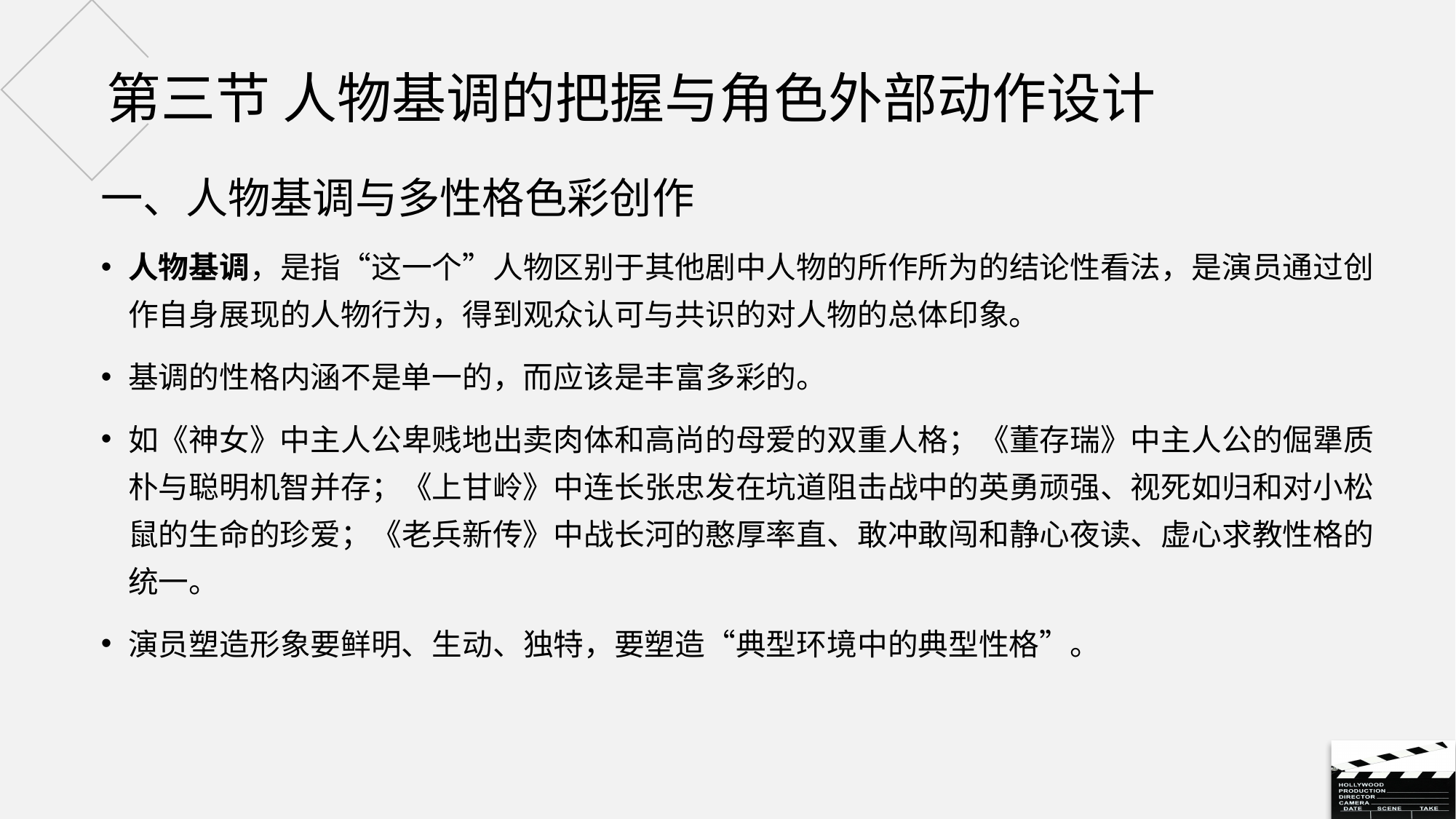

# 第三节 人物基调的把握与角色外部动作设计
一、人物基调与多性格色彩创作
人物基调，是指“这一个”人物区别于其他剧中人物的所作所为的结论性看法，是演员通过创作自身展现的人物行为，得到观众认可与共识的对人物的总体印象。
基调的性格内涵不是单一的，而应该是丰富多彩的。
如《神女》中主人公卑贱地出卖肉体和高尚的母爱的双重人格；《董存瑞》中主人公的倔犟质朴与聪明机智并存；《上甘岭》中连长张忠发在坑道阻击战中的英勇顽强、视死如归和对小松鼠的生命的珍爱；《老兵新传》中战长河的憨厚率直、敢冲敢闯和静心夜读、虚心求教性格的统一。
演员塑造形象要鲜明、生动、独特，要塑造“典型环境中的典型性格”。